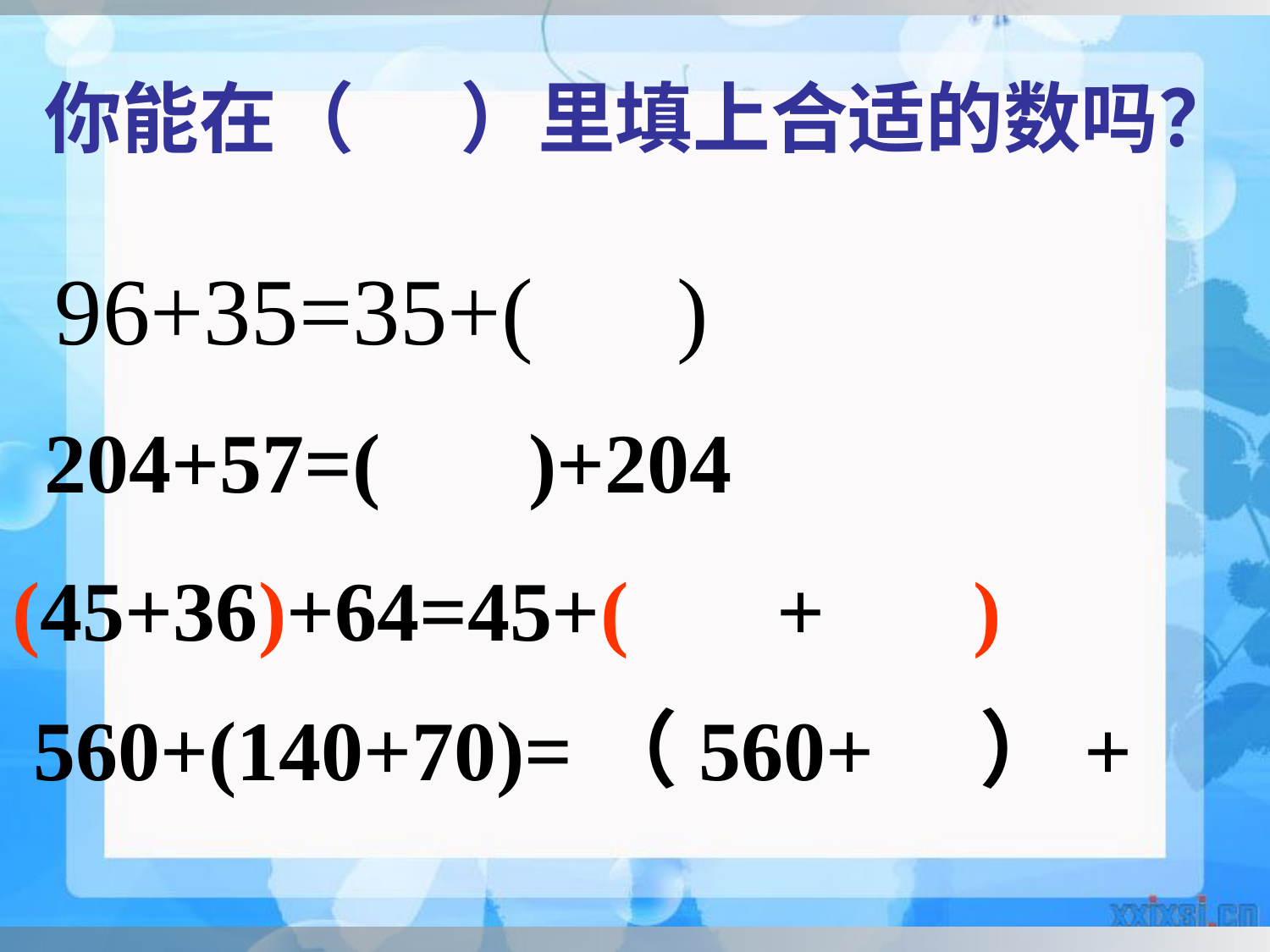

你能在（      ）里填上合适的数吗？
96+35=35+(      )
204+57=(       )+204
(45+36)+64=45+(       +       )
560+(140+70)=（560+    ）+